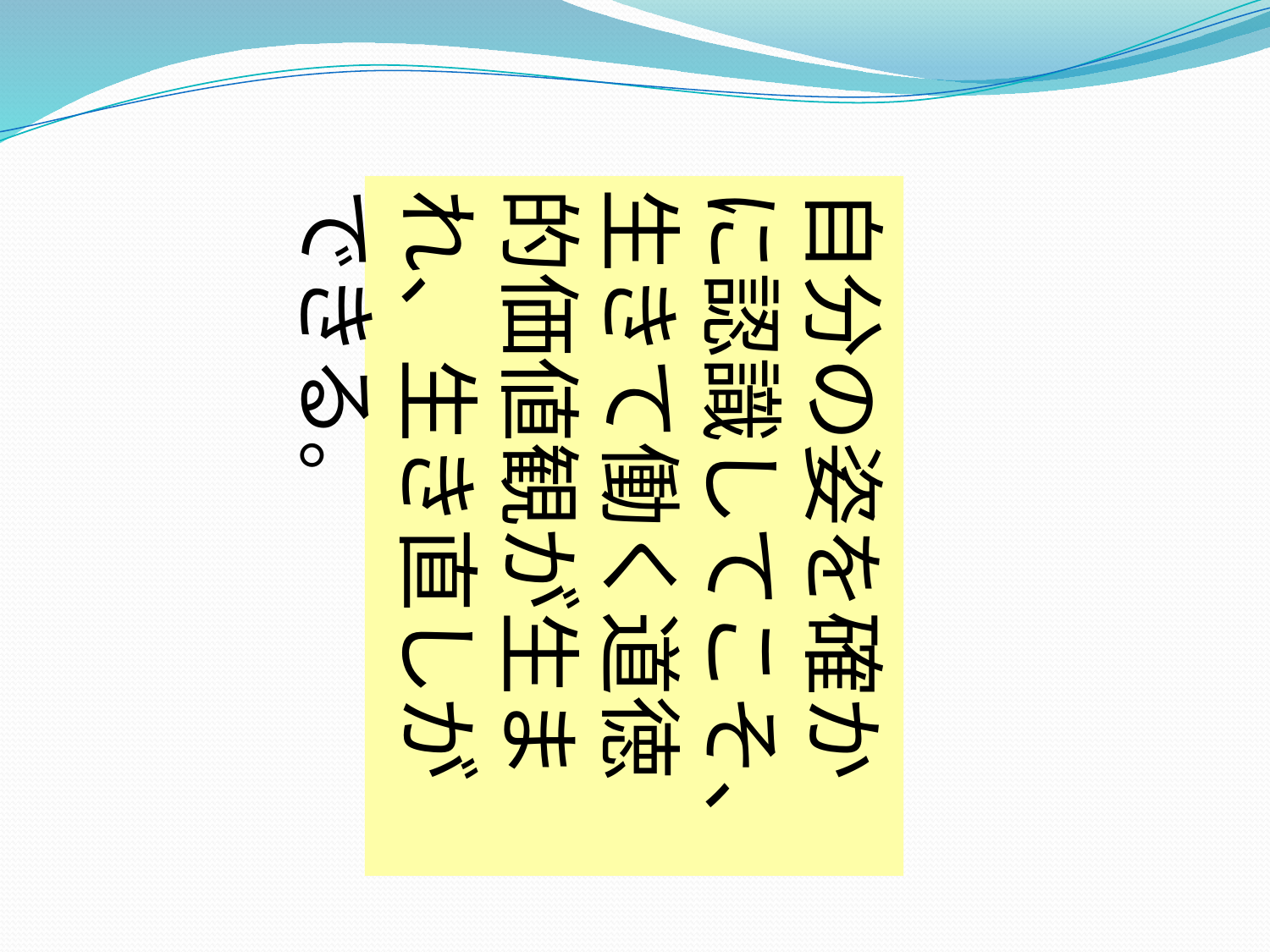

自分の姿を確かに認識してこそ、
生きて働く道徳的価値観が生まれ、生き直しができる。